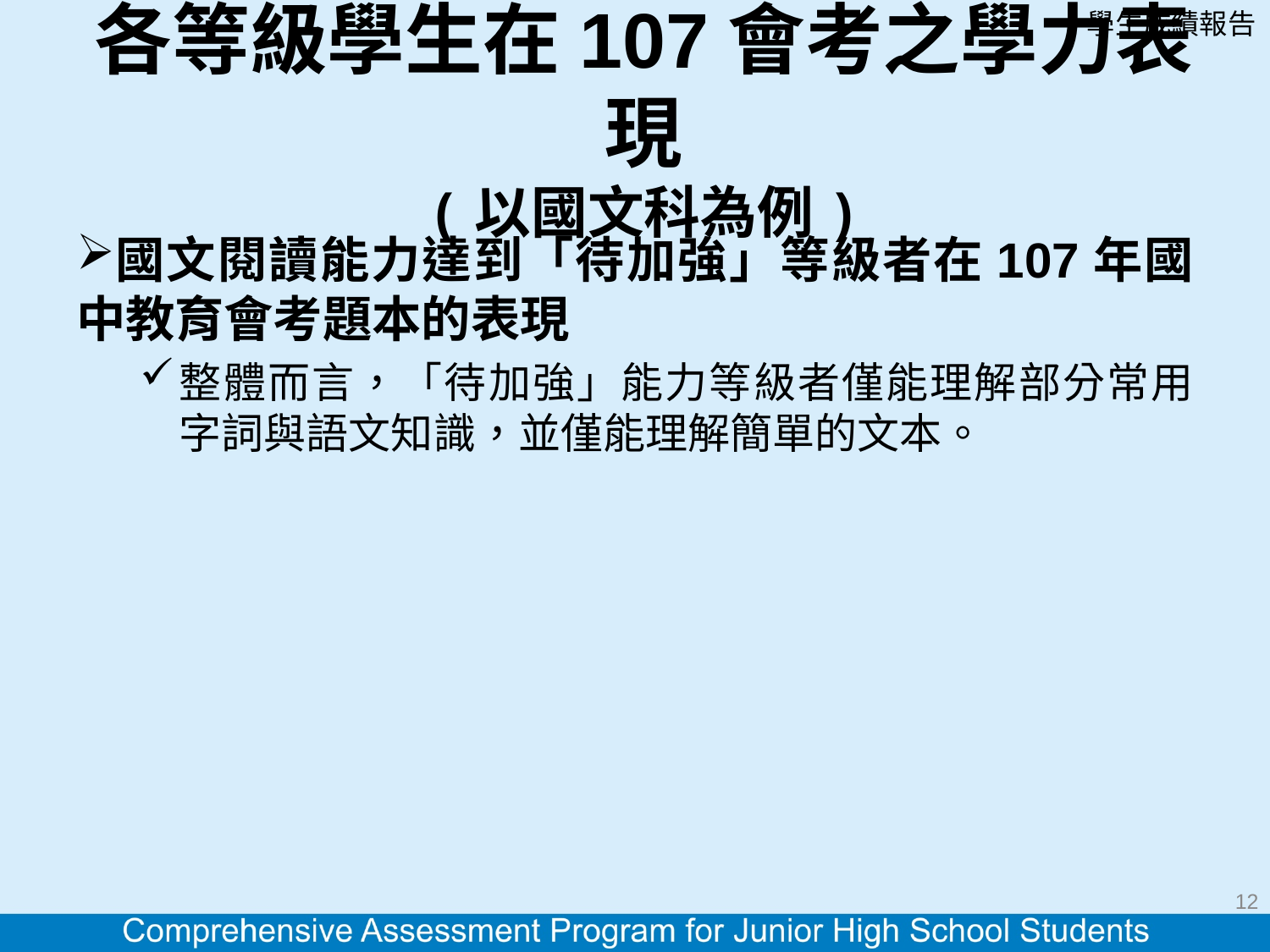

學生成績報告
# 各等級學生在107會考之學力表現 (以國文科為例)
國文閱讀能力達到「待加強」等級者在107年國中教育會考題本的表現
整體而言，「待加強」能力等級者僅能理解部分常用字詞與語文知識，並僅能理解簡單的文本。

12